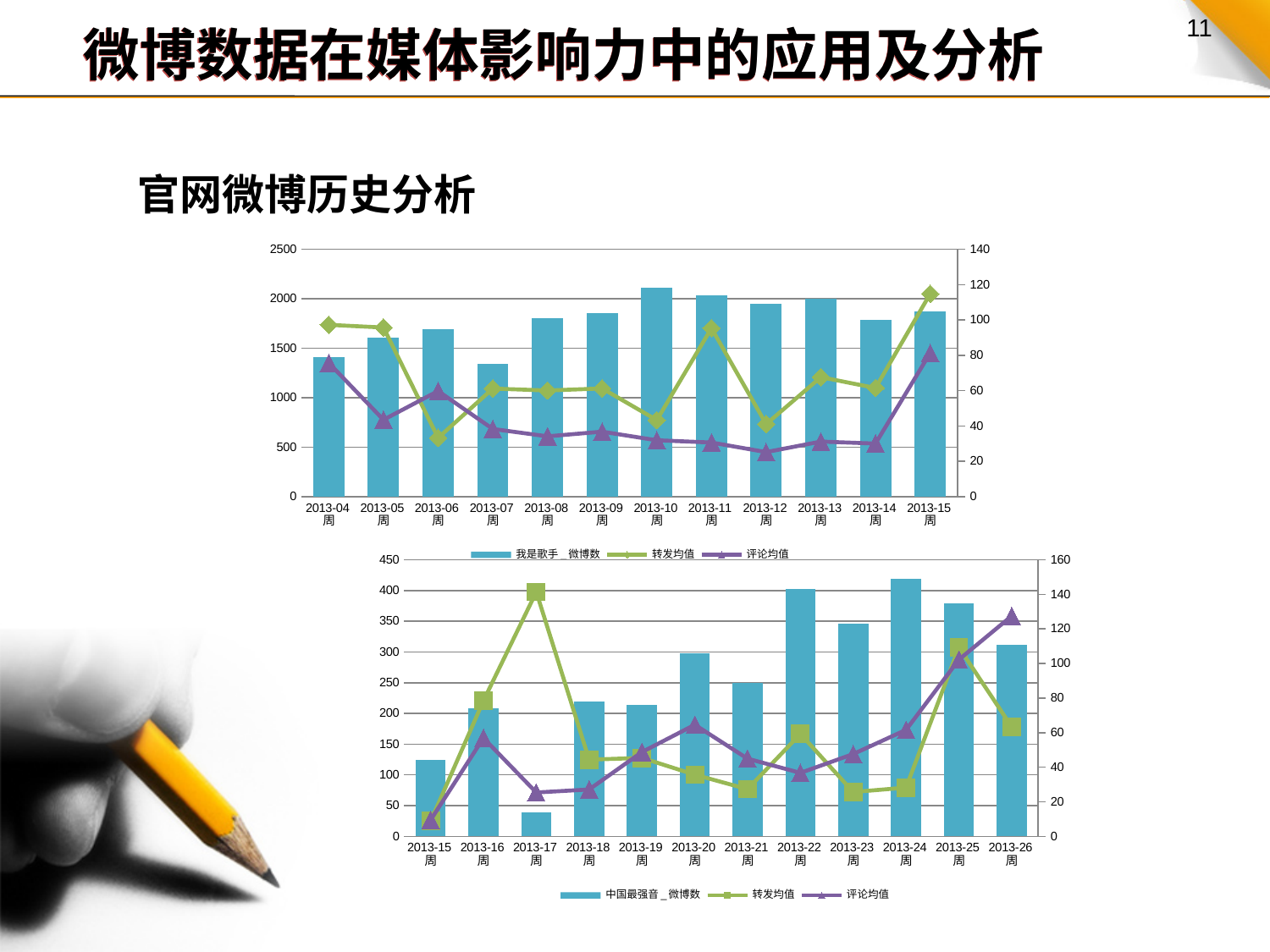

微博数据在媒体影响力中的应用及分析
官网微博历史分析

### Chart

| Category | 我是歌手_微博数 | 转发均值 | 评论均值 |
|---|---|---|---|
| 2013-04周 | 79.0 | 1736.2785 | 1351.1898999999999 |
| 2013-05周 | 90.0 | 1708.9 | 775.9778 |
| 2013-06周 | 95.0 | 593.2525999999995 | 1066.9789 |
| 2013-07周 | 75.0 | 1092.3067 | 683.04 |
| 2013-08周 | 101.0 | 1072.3861 | 609.0 |
| 2013-09周 | 104.0 | 1093.25 | 656.0192 |
| 2013-10周 | 118.0 | 772.8729 | 568.7034000000017 |
| 2013-11周 | 114.0 | 1702.0613999999998 | 546.1228 |
| 2013-12周 | 109.0 | 731.9173999999995 | 449.422 |
| 2013-13周 | 112.0 | 1207.3838999999998 | 555.5714 |
| 2013-14周 | 100.0 | 1097.87 | 535.37 |
| 2013-15周 | 105.0 | 2049.6381 | 1451.4571 |

### Chart

| Category | 中国最强音_微博数 | 转发均值 | 评论均值 |
|---|---|---|---|
| 2013-15周 | 44.0 | 24.795499999999926 | 26.70449999999999 |
| 2013-16周 | 74.0 | 220.67569999999998 | 160.0135 |
| 2013-17周 | 14.0 | 397.6429000000008 | 71.3571 |
| 2013-18周 | 78.0 | 124.7949000000002 | 76.2564 |
| 2013-19周 | 76.0 | 127.63160000000002 | 137.14469999999992 |
| 2013-20周 | 106.0 | 100.36790000000002 | 181.6415 |
| 2013-21周 | 89.0 | 76.87639999999992 | 126.4382 |
| 2013-22周 | 143.0 | 166.69230000000007 | 103.2308 |
| 2013-23周 | 123.0 | 72.0894 | 133.92680000000001 |
| 2013-24周 | 149.0 | 79.37579999999978 | 173.2617 |
| 2013-25周 | 135.0 | 307.3926 | 287.53329999999903 |
| 2013-26周 | 111.0 | 178.2162 | 358.5856 |